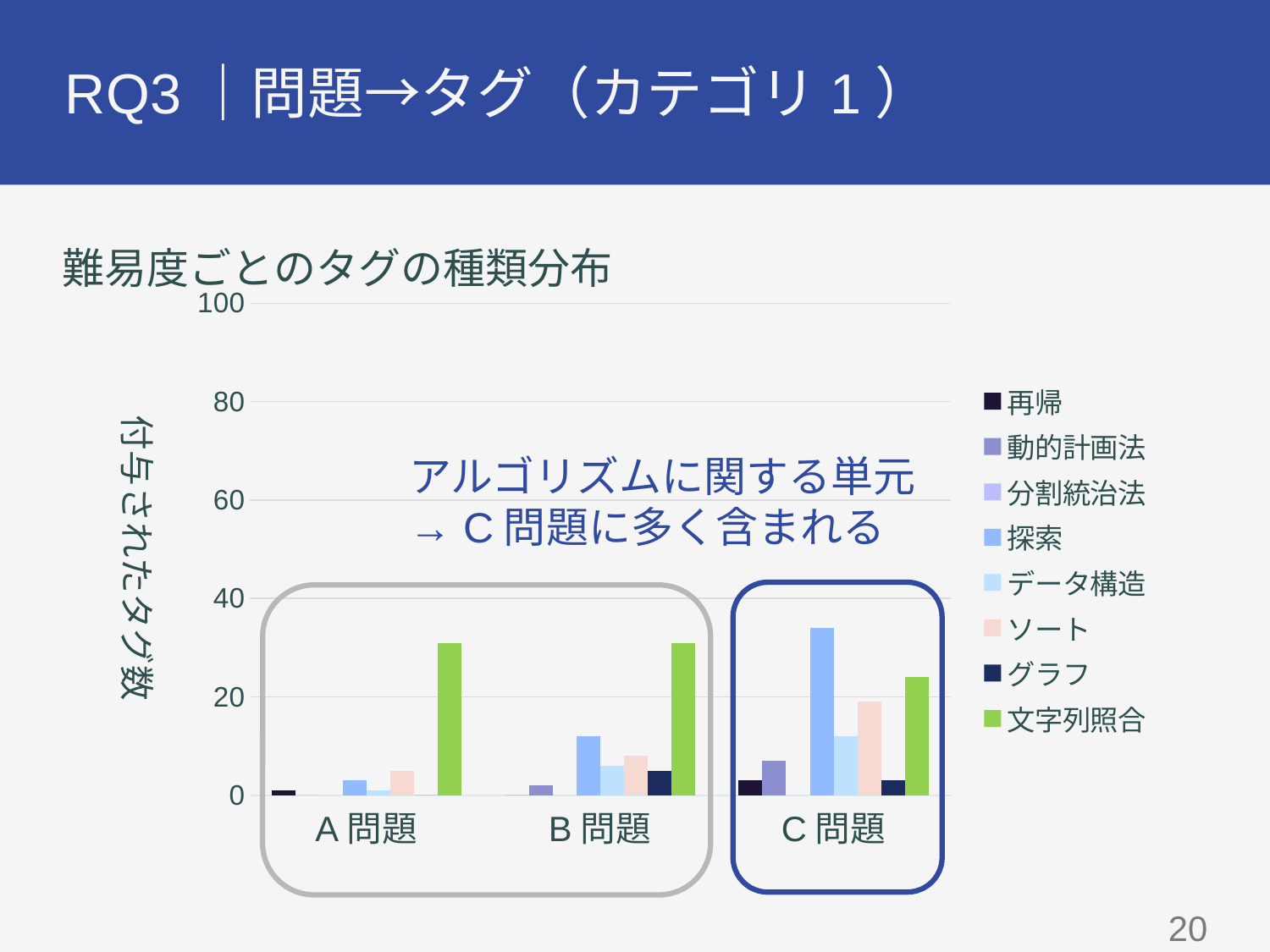

# RQ3｜問題→タグ（カテゴリ1）

### Chart

| Category | 再帰 | 動的計画法 | 分割統治法 | 探索 | データ構造 | ソート | グラフ | 文字列照合 |
|---|---|---|---|---|---|---|---|---|
| A問題 | 1.0 | 0.0 | 0.0 | 3.0 | 1.0 | 5.0 | 0.0 | 31.0 |
| B問題 | 0.0 | 2.0 | 0.0 | 12.0 | 6.0 | 8.0 | 5.0 | 31.0 |
| C問題 | 3.0 | 7.0 | 0.0 | 34.0 | 12.0 | 19.0 | 3.0 | 24.0 |
難易度ごとのタグの種類分布
アルゴリズムに関する単元
→ C問題に多く含まれる

20